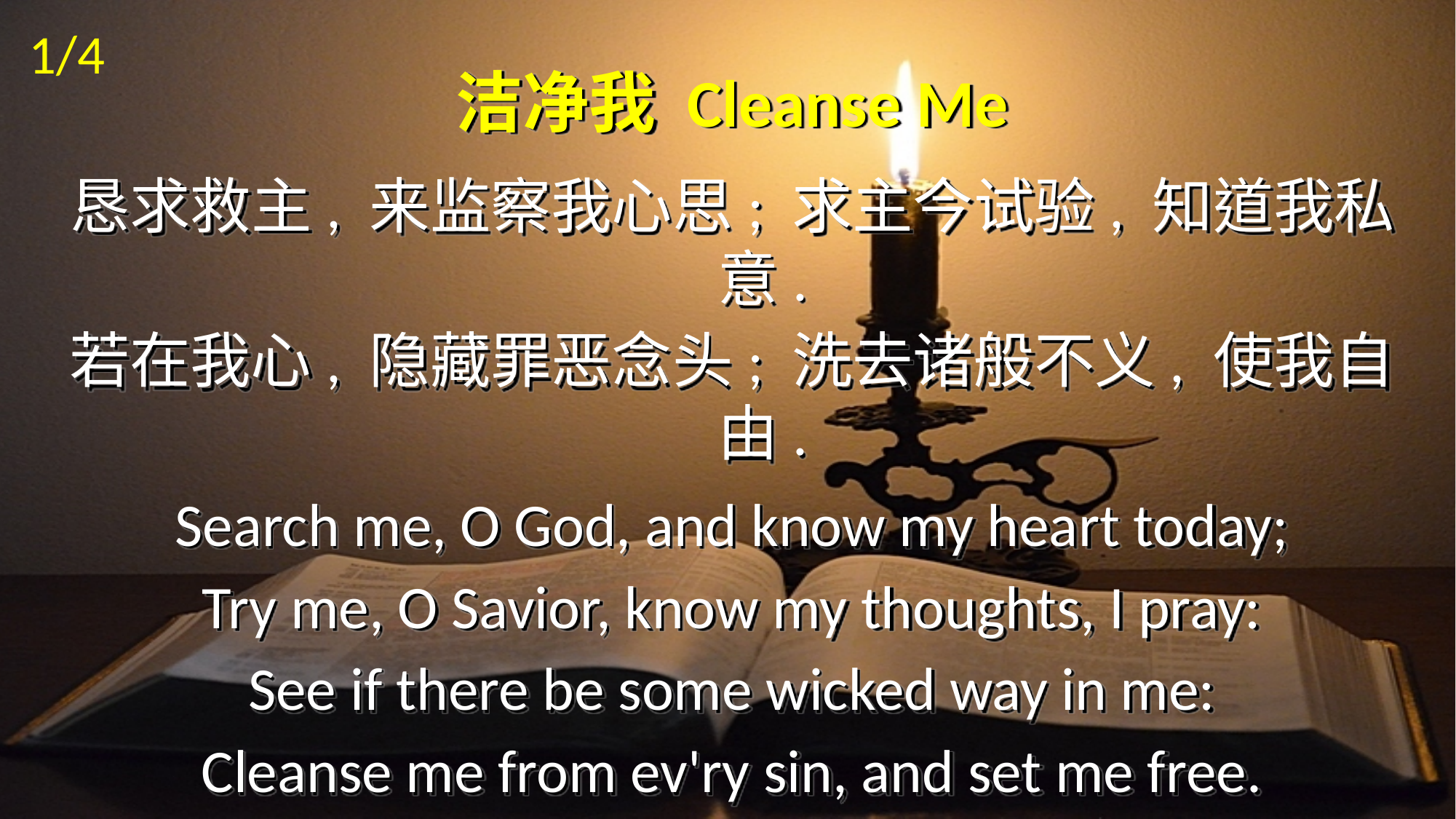

1/4
洁净我 Cleanse Me
恳求救主, 来监察我心思; 求主今试验, 知道我私意.
若在我心, 隐藏罪恶念头; 洗去诸般不义, 使我自由.
Search me, O God, and know my heart today;
Try me, O Savior, know my thoughts, I pray:
See if there be some wicked way in me:
Cleanse me from ev'ry sin, and set me free.